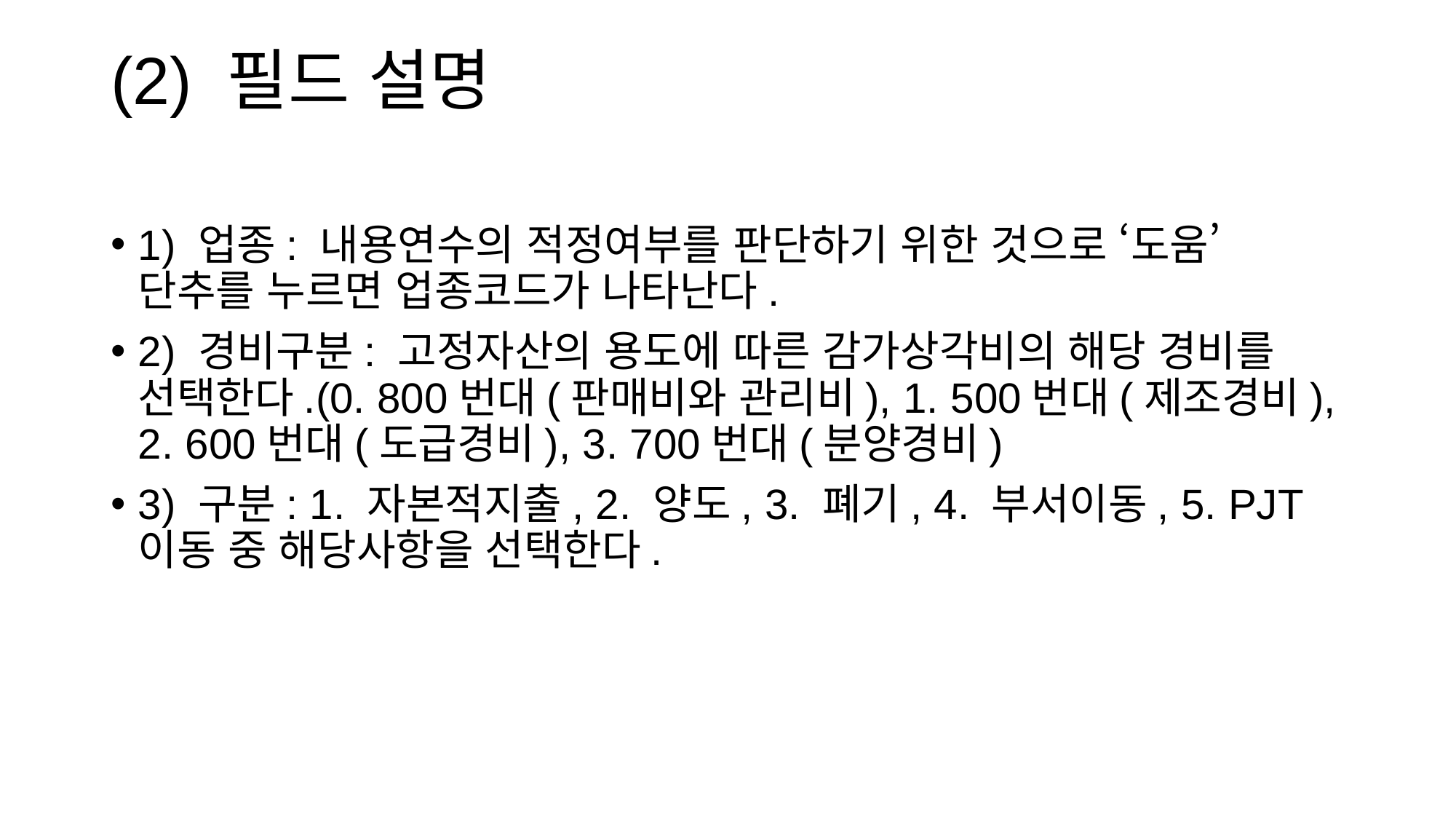

# (2) 필드 설명
1) 업종: 내용연수의 적정여부를 판단하기 위한 것으로 ‘도움’ 단추를 누르면 업종코드가 나타난다.
2) 경비구분: 고정자산의 용도에 따른 감가상각비의 해당 경비를 선택한다.(0. 800번대(판매비와 관리비), 1. 500번대(제조경비), 2. 600번대(도급경비), 3. 700번대(분양경비)
3) 구분: 1. 자본적지출, 2. 양도, 3. 폐기, 4. 부서이동, 5. PJT이동 중 해당사항을 선택한다.